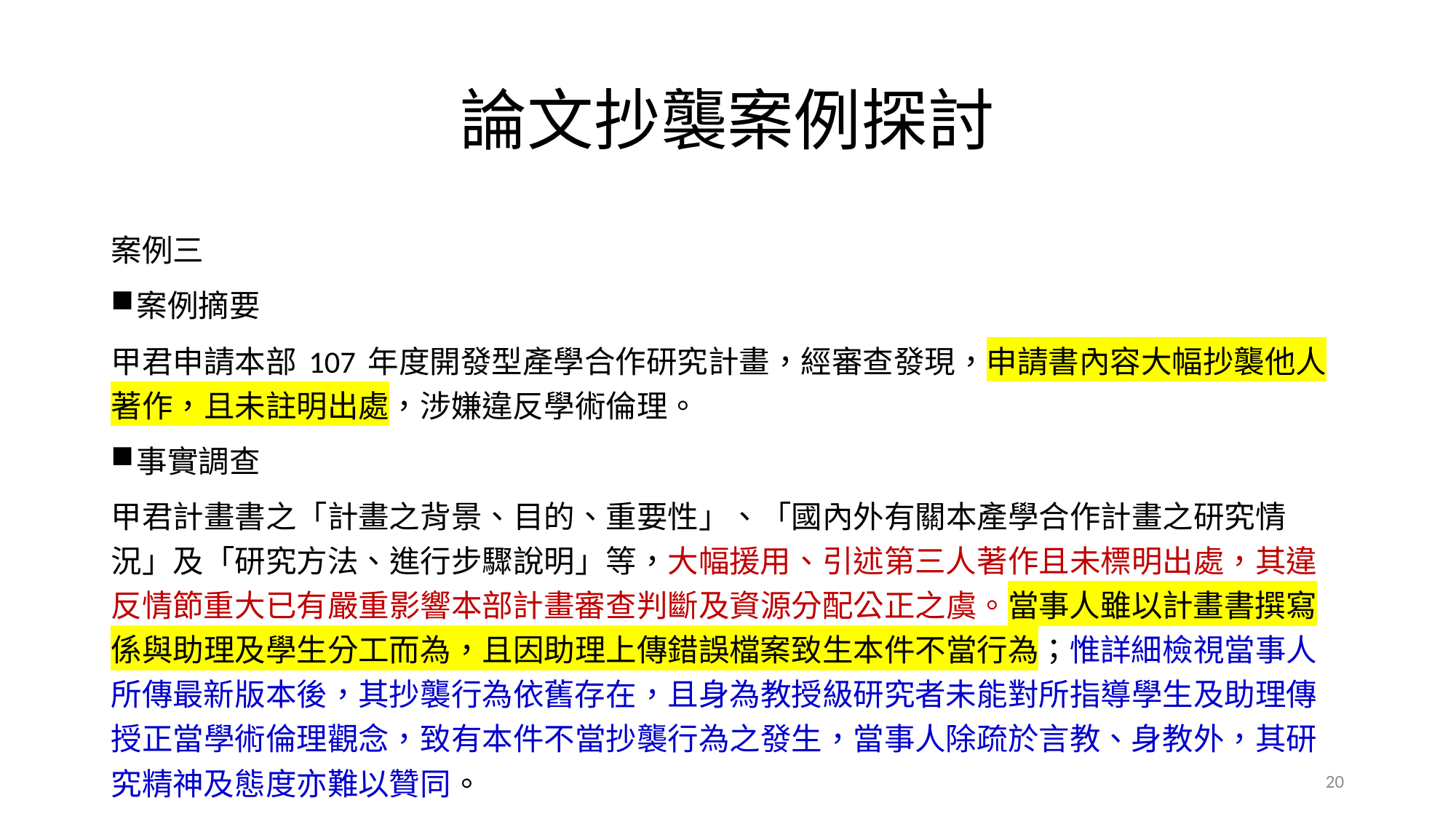

# 論文抄襲案例探討
案例三
案例摘要
甲君申請本部 107 年度開發型產學合作研究計畫，經審查發現，申請書內容大幅抄襲他人著作，且未註明出處，涉嫌違反學術倫理。
事實調查
甲君計畫書之「計畫之背景、目的、重要性」、「國內外有關本產學合作計畫之研究情況」及「研究方法、進行步驟說明」等，大幅援用、引述第三人著作且未標明出處，其違反情節重大已有嚴重影響本部計畫審查判斷及資源分配公正之虞。當事人雖以計畫書撰寫係與助理及學生分工而為，且因助理上傳錯誤檔案致生本件不當行為；惟詳細檢視當事人所傳最新版本後，其抄襲行為依舊存在，且身為教授級研究者未能對所指導學生及助理傳授正當學術倫理觀念，致有本件不當抄襲行為之發生，當事人除疏於言教、身教外，其研究精神及態度亦難以贊同。

20